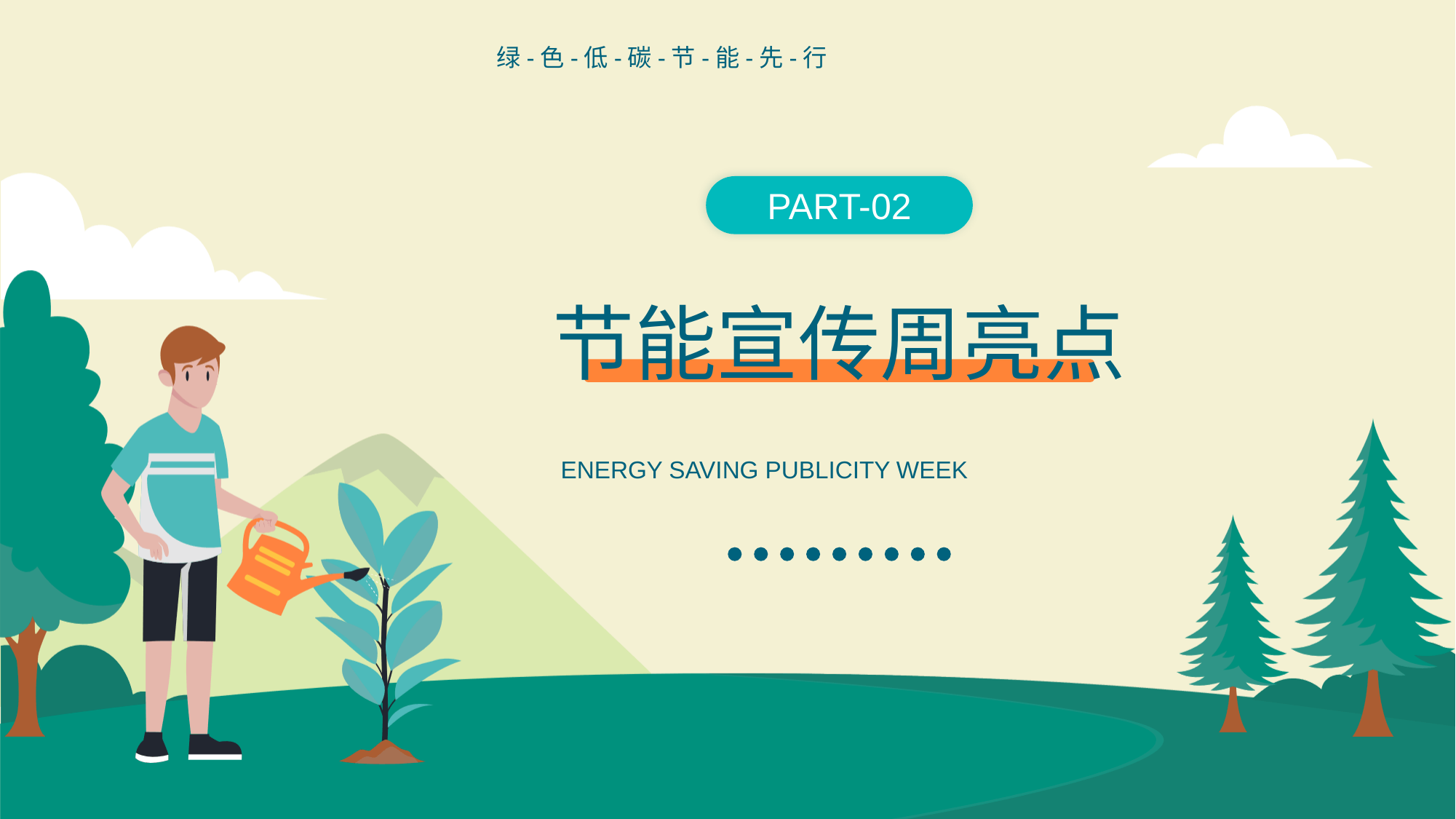

绿-色-低-碳-节-能-先-行
PART-02
节能宣传周亮点

ENERGY SAVING PUBLICITY WEEK